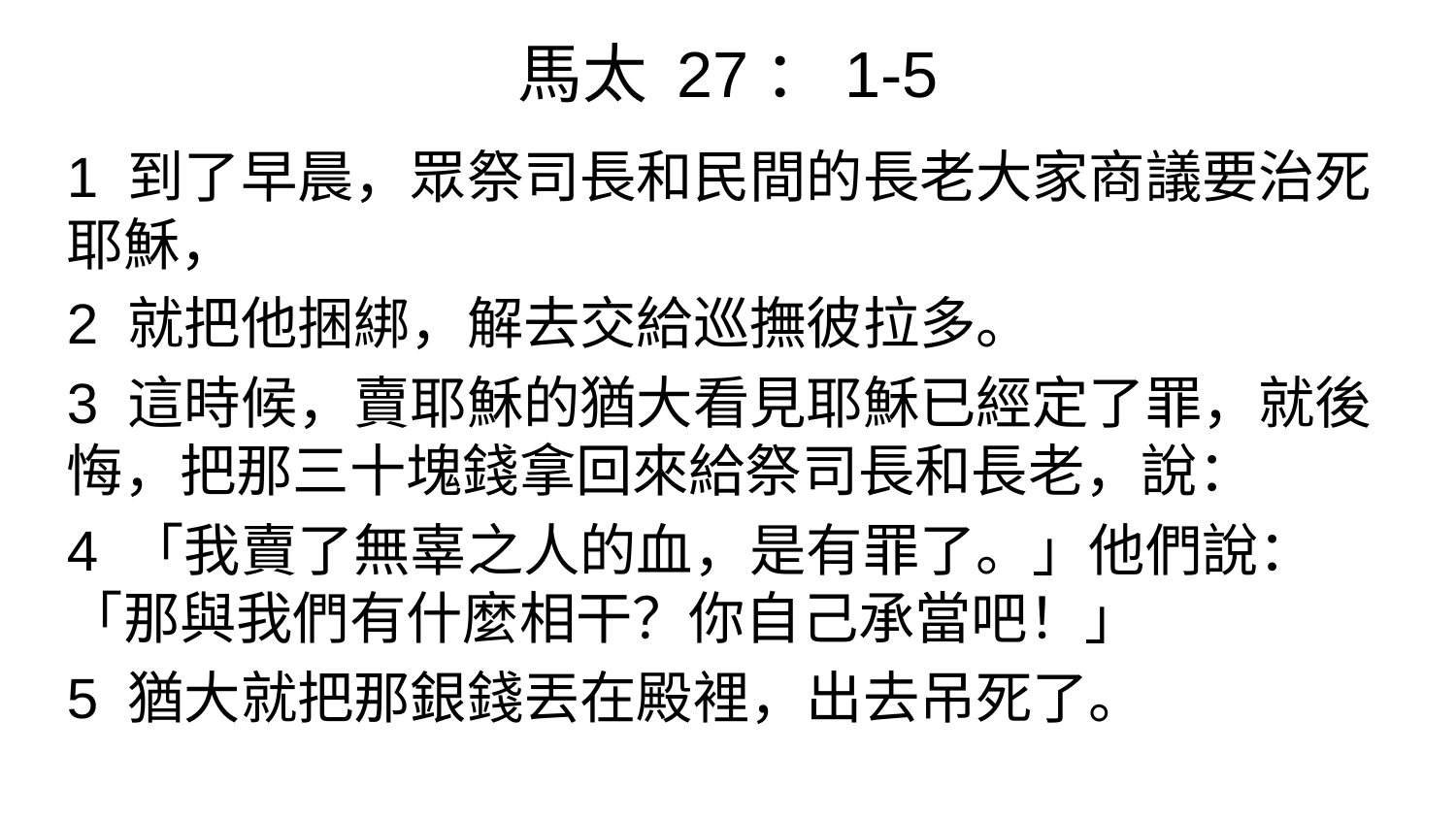

# 馬太 27：1-5
1 到了早晨，眾祭司長和民間的長老大家商議要治死耶穌，
2 就把他捆綁，解去交給巡撫彼拉多。
3 這時候，賣耶穌的猶大看見耶穌已經定了罪，就後悔，把那三十塊錢拿回來給祭司長和長老，說：
4 「我賣了無辜之人的血，是有罪了。」他們說：「那與我們有什麼相干？你自己承當吧！」
5 猶大就把那銀錢丟在殿裡，出去吊死了。